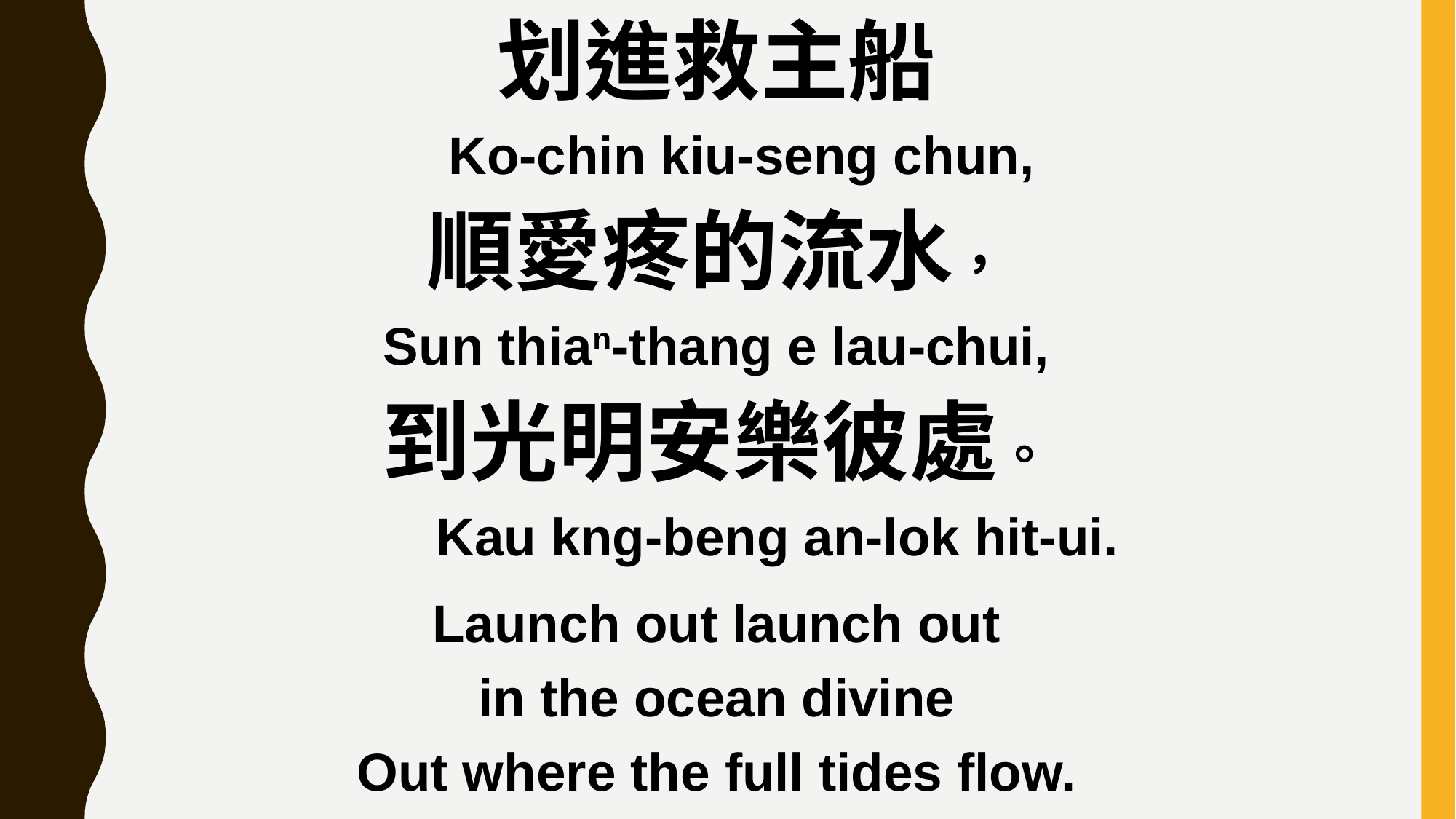

划進救主船
    Ko-chin kiu-seng chun,
順愛疼的流水，
Sun thian-thang e lau-chui,
到光明安樂彼處。
                  Kau kng-beng an-lok hit-ui.

Launch out launch out
in the ocean divine
Out where the full tides flow.